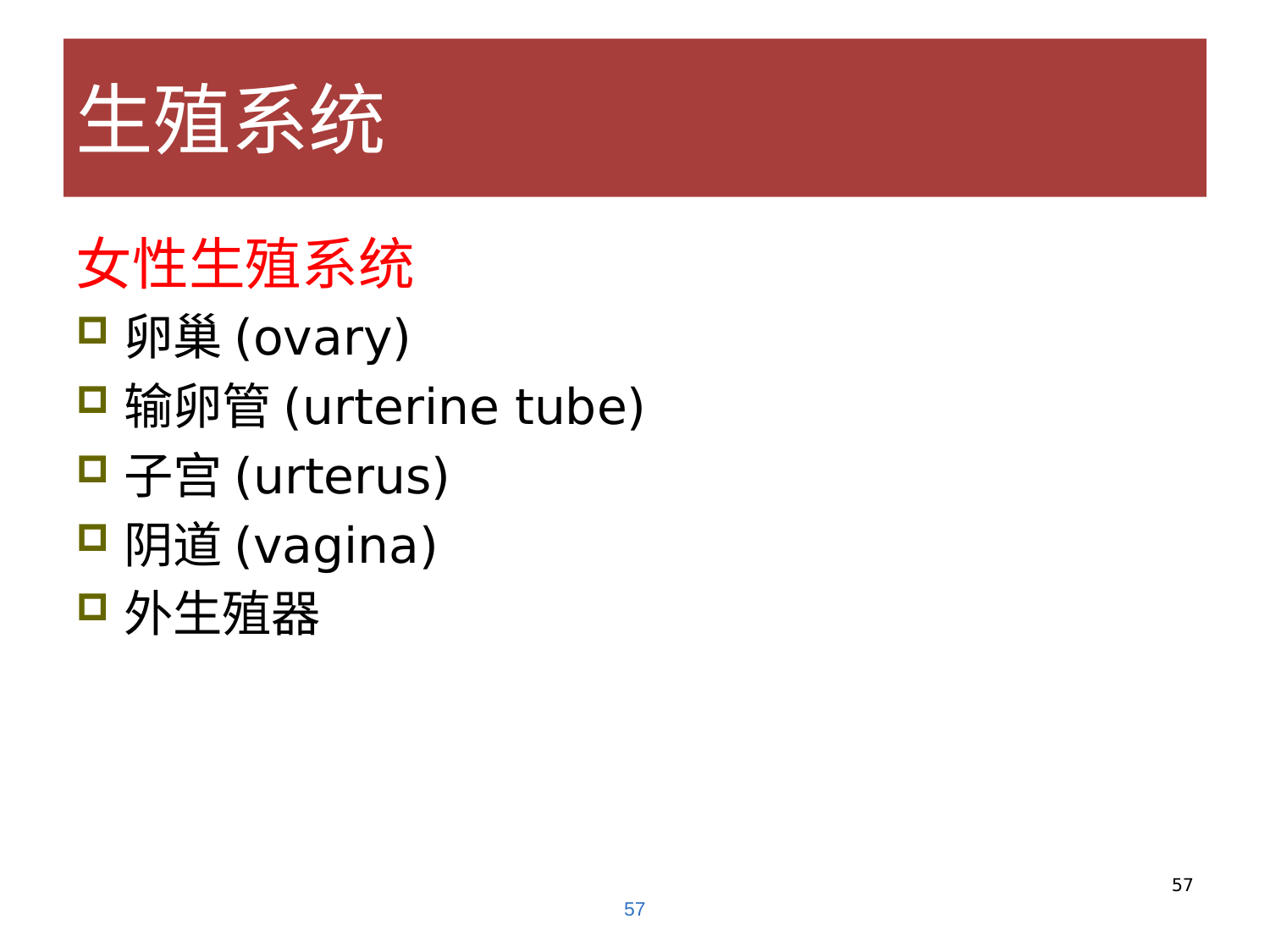

# 生殖系统
女性生殖系统
卵巢(ovary)
输卵管(urterine tube)
子宫(urterus)
阴道(vagina)
外生殖器

57
57